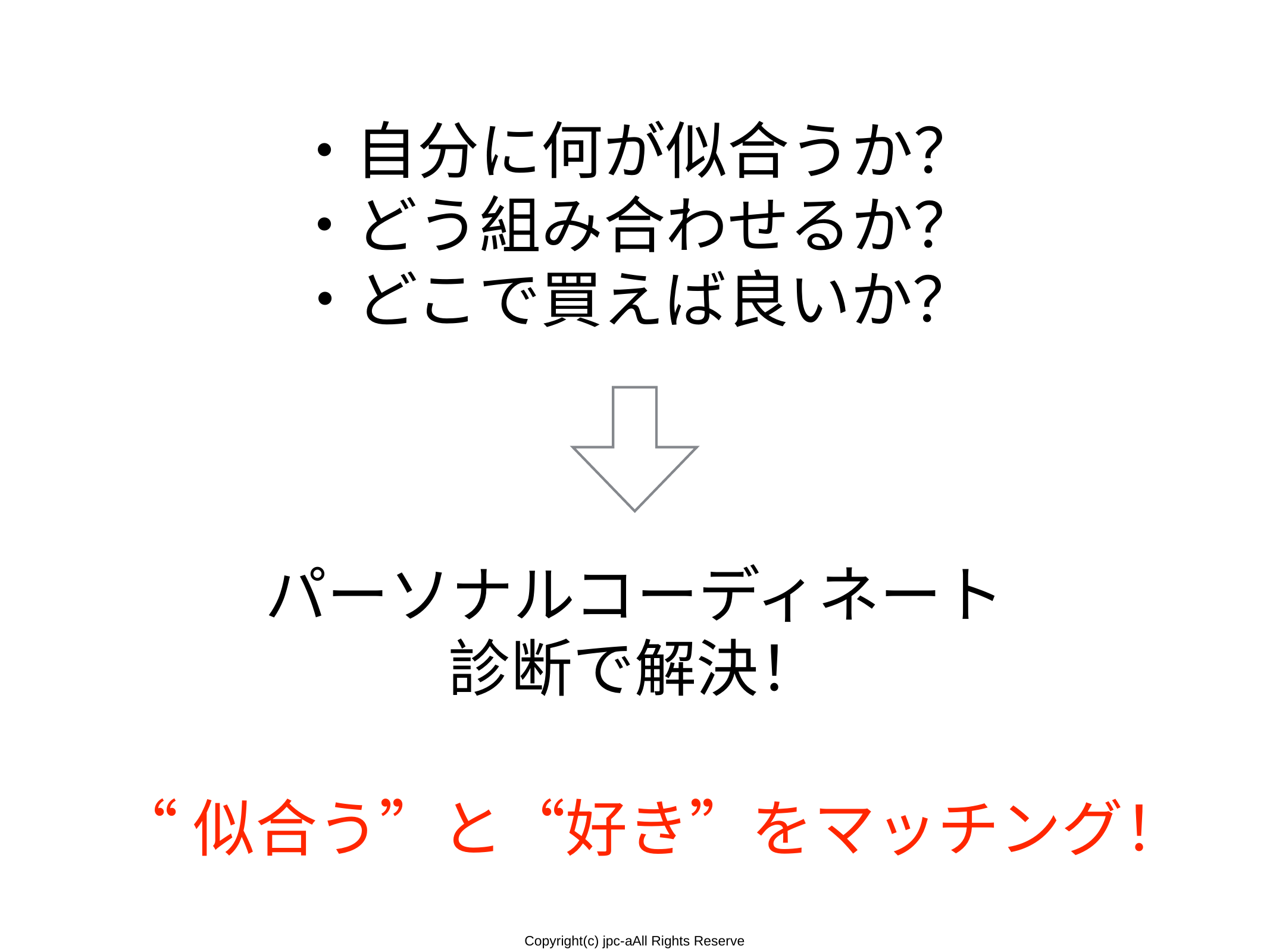

・自分に何が似合うか？
・どう組み合わせるか？
・どこで買えば良いか？

パーソナルコーディネート
診断で解決！
“似合う”と“好き”をマッチング！
5